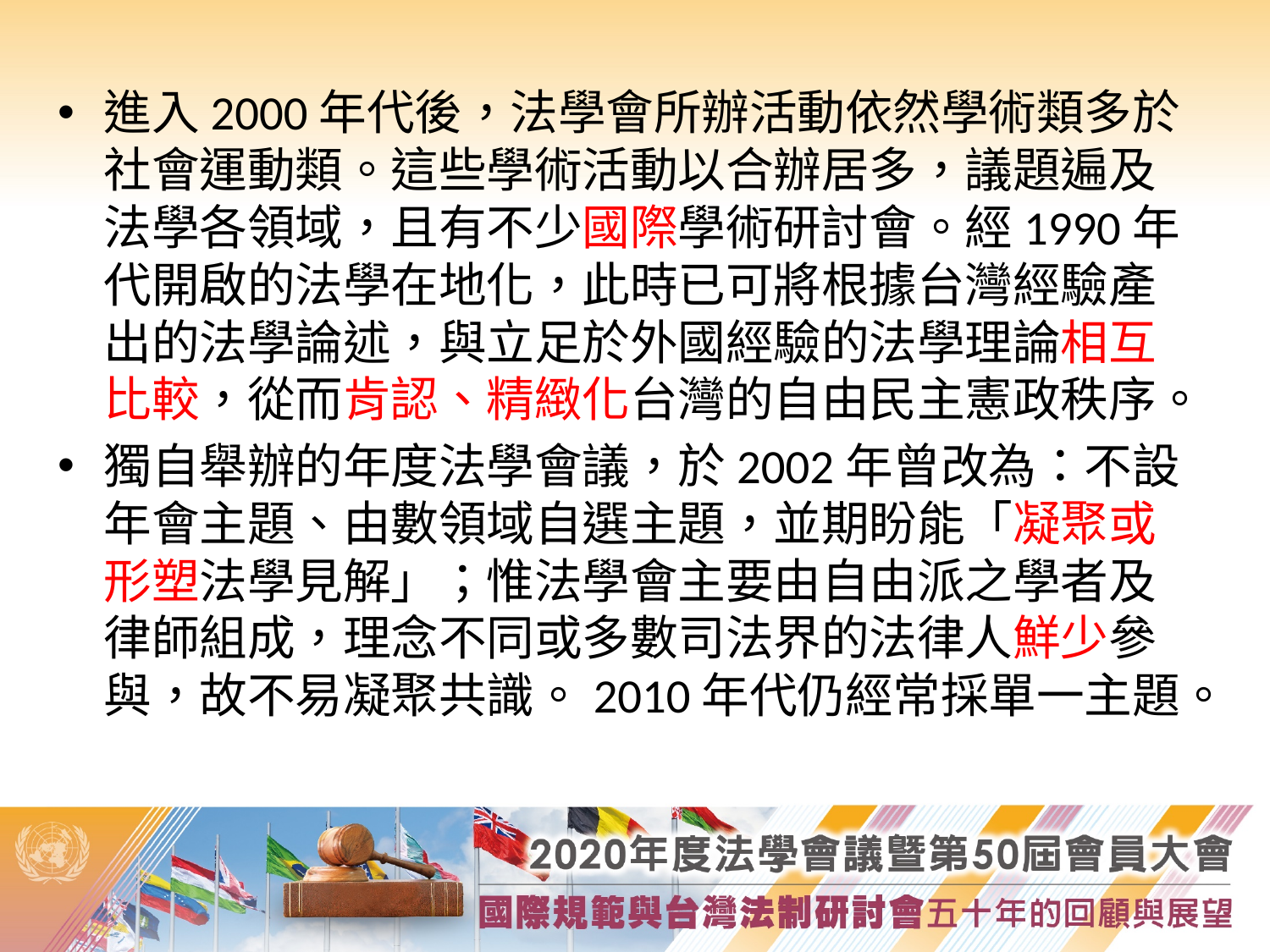

#
進入2000年代後，法學會所辦活動依然學術類多於社會運動類。這些學術活動以合辦居多，議題遍及法學各領域，且有不少國際學術研討會。經1990年代開啟的法學在地化，此時已可將根據台灣經驗產出的法學論述，與立足於外國經驗的法學理論相互比較，從而肯認、精緻化台灣的自由民主憲政秩序。
獨自舉辦的年度法學會議，於2002年曾改為：不設年會主題、由數領域自選主題，並期盼能「凝聚或形塑法學見解」；惟法學會主要由自由派之學者及律師組成，理念不同或多數司法界的法律人鮮少參與，故不易凝聚共識。2010年代仍經常採單一主題。